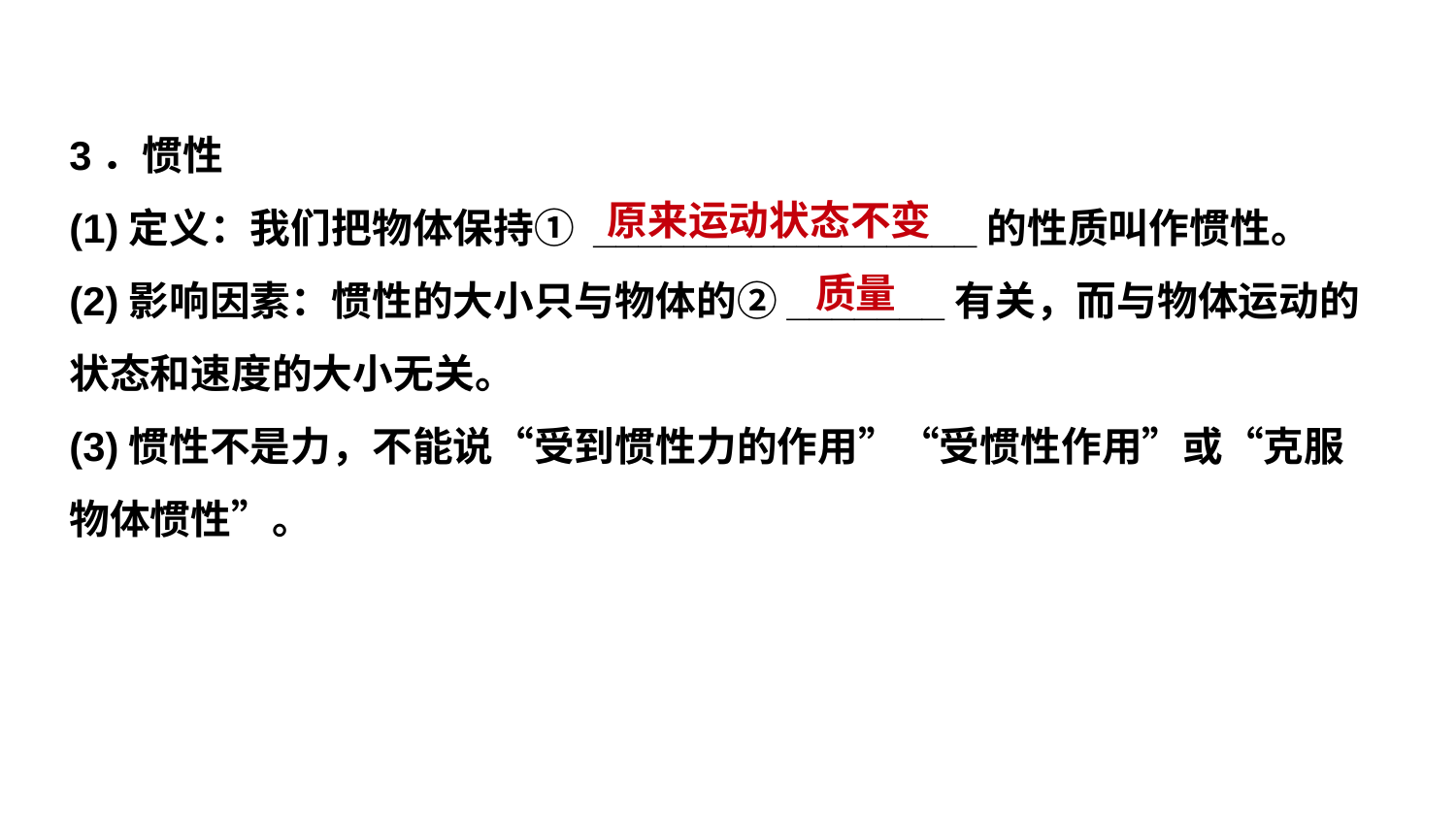

3．惯性
(1)定义：我们把物体保持① _________________的性质叫作惯性。
(2)影响因素：惯性的大小只与物体的②_______有关，而与物体运动的状态和速度的大小无关。
(3)惯性不是力，不能说“受到惯性力的作用”“受惯性作用”或“克服物体惯性”。
原来运动状态不变
 质量